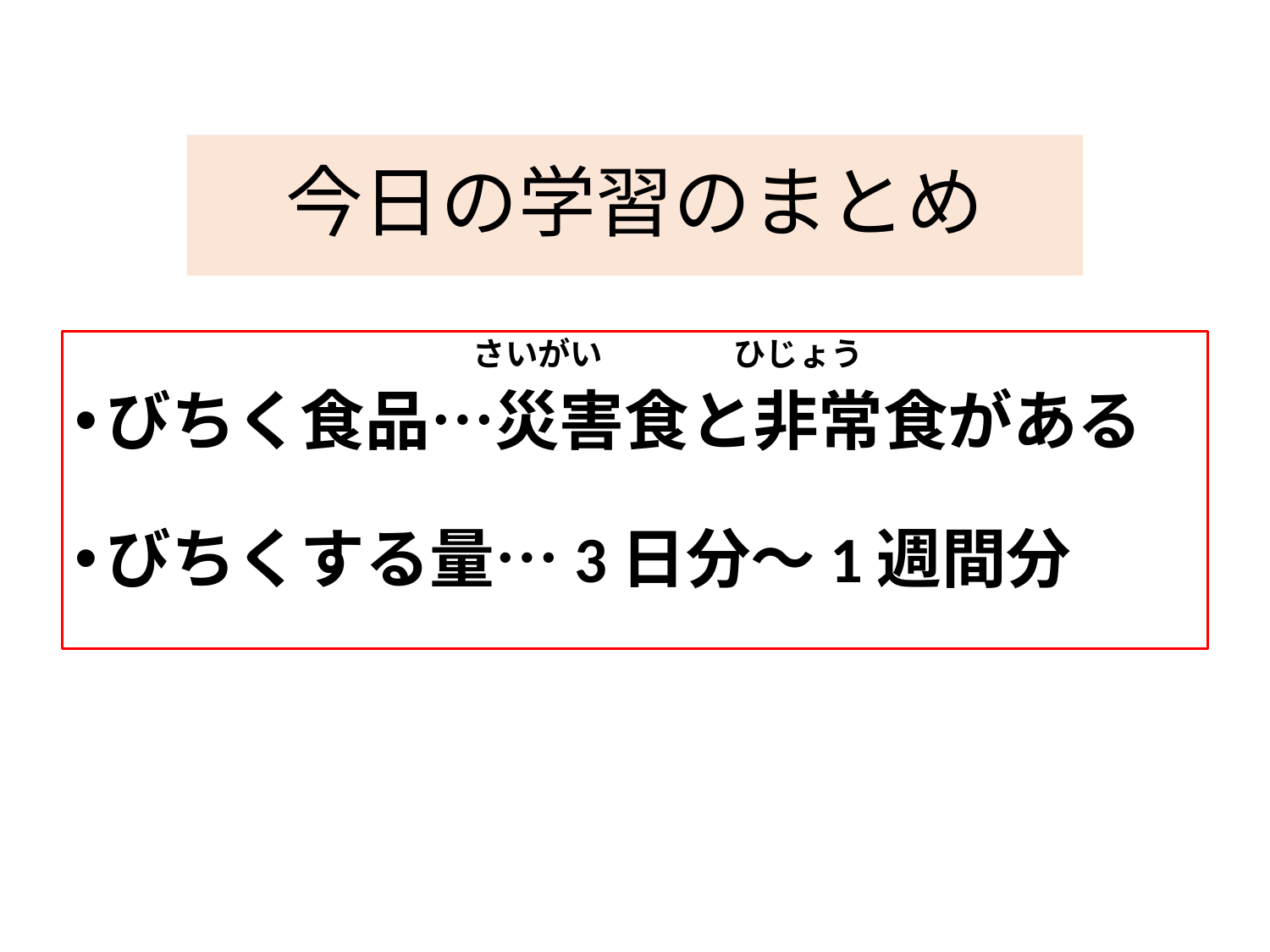

# 今日の学習のまとめ
　　　　　　　　　　　　 さいがい　　　　ひじょう
びちく食品…災害食と非常食がある

びちくする量…3日分～1週間分